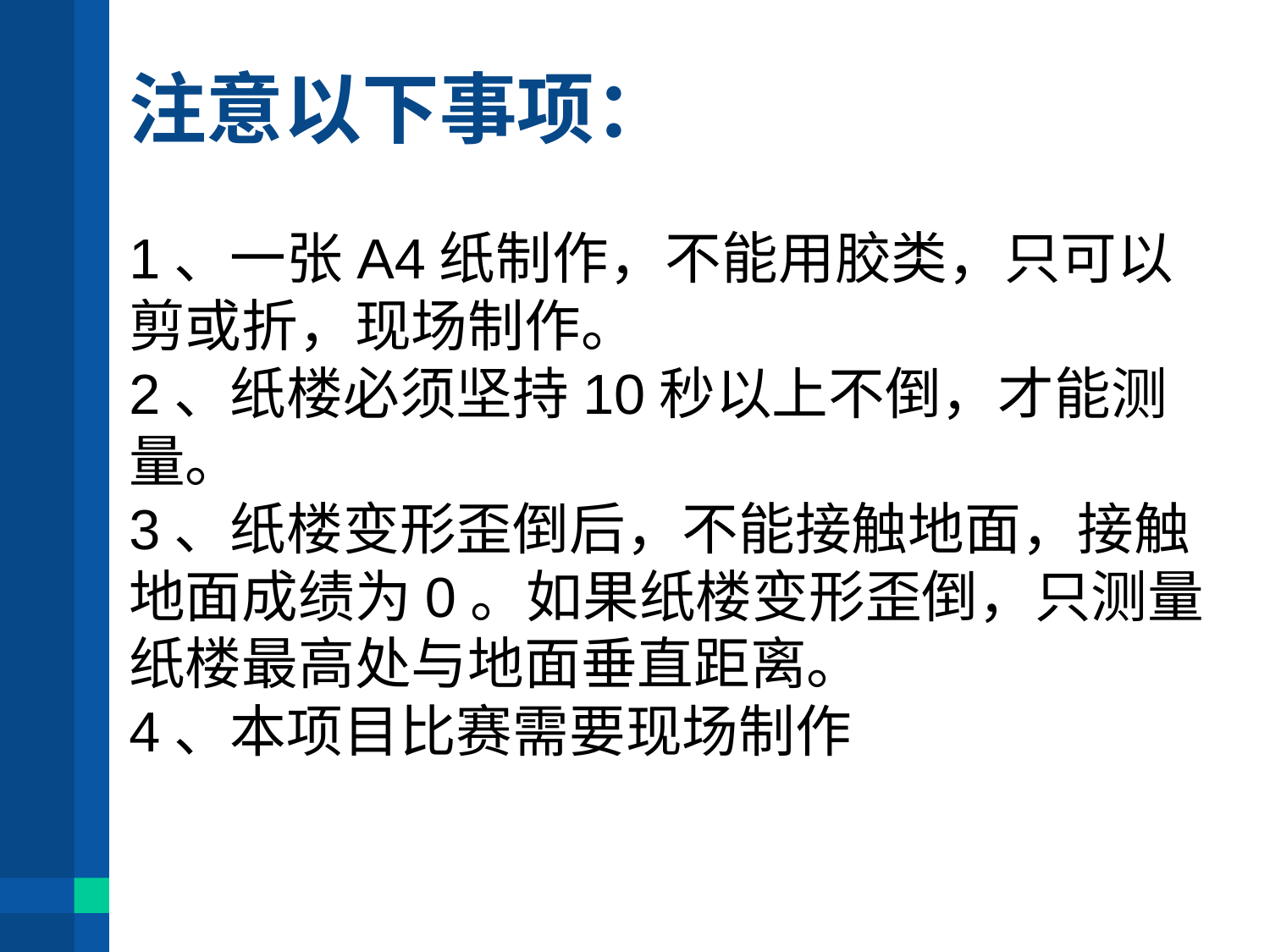

# 注意以下事项：
1、一张A4纸制作，不能用胶类，只可以剪或折，现场制作。
2、纸楼必须坚持10秒以上不倒，才能测量。
3、纸楼变形歪倒后，不能接触地面，接触地面成绩为0。如果纸楼变形歪倒，只测量纸楼最高处与地面垂直距离。
4、本项目比赛需要现场制作